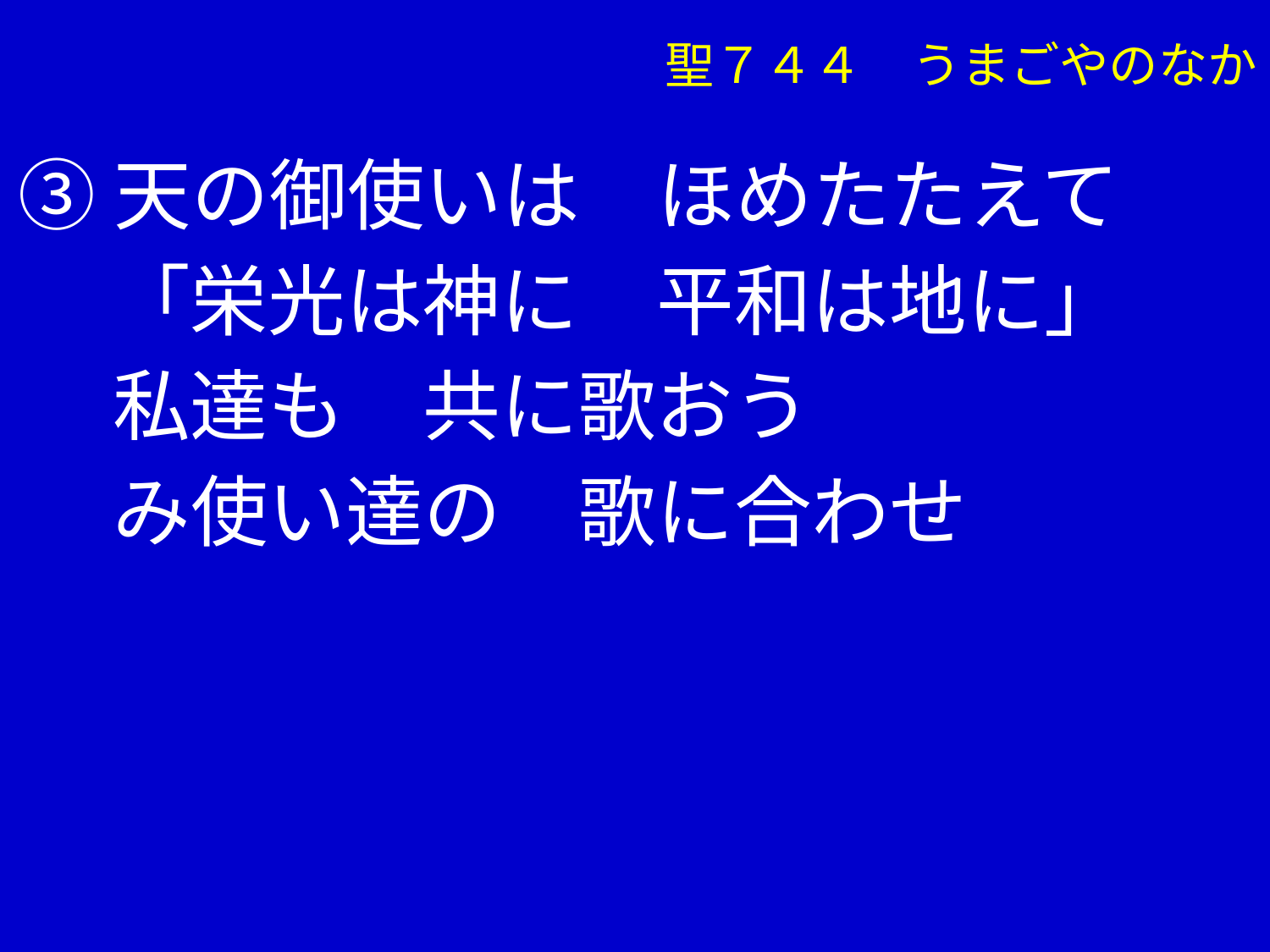

聖７４４　うまごやのなか
③天の御使いは　ほめたたえて
　 「栄光は神に　平和は地に」
　 私達も　共に歌おう
　 み使い達の　歌に合わせ